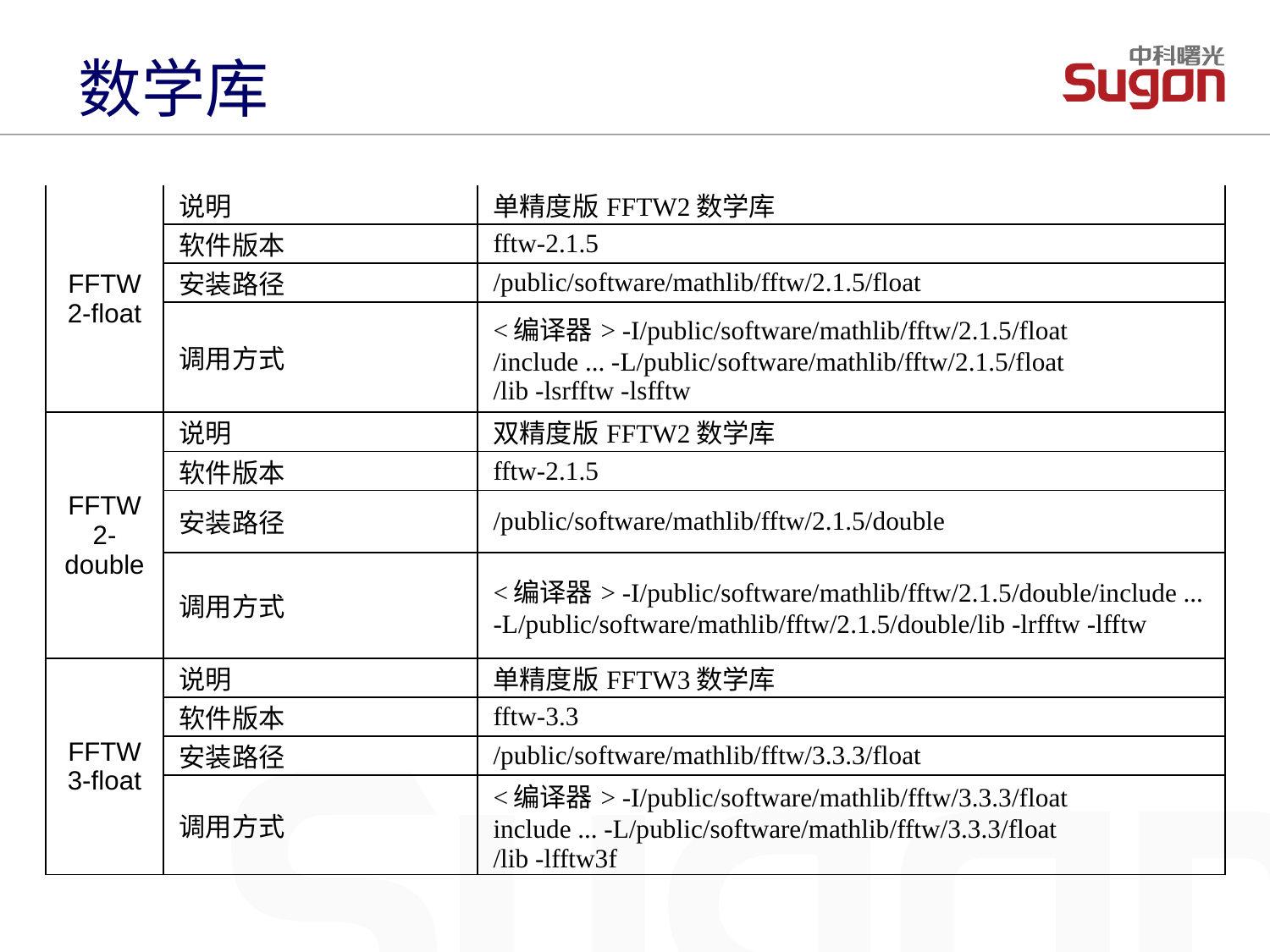

数学库
| FFTW2-float | 说明 | 单精度版FFTW2数学库 |
| --- | --- | --- |
|  | 软件版本 | fftw-2.1.5 |
|  | 安装路径 | /public/software/mathlib/fftw/2.1.5/float |
|  | 调用方式 | <编译器> -I/public/software/mathlib/fftw/2.1.5/float /include ... -L/public/software/mathlib/fftw/2.1.5/float /lib -lsrfftw -lsfftw |
| FFTW2-double | 说明 | 双精度版FFTW2数学库 |
|  | 软件版本 | fftw-2.1.5 |
|  | 安装路径 | /public/software/mathlib/fftw/2.1.5/double |
|  | 调用方式 | <编译器> -I/public/software/mathlib/fftw/2.1.5/double/include ... -L/public/software/mathlib/fftw/2.1.5/double/lib -lrfftw -lfftw |
| FFTW3-float | 说明 | 单精度版FFTW3数学库 |
|  | 软件版本 | fftw-3.3 |
|  | 安装路径 | /public/software/mathlib/fftw/3.3.3/float |
|  | 调用方式 | <编译器> -I/public/software/mathlib/fftw/3.3.3/float include ... -L/public/software/mathlib/fftw/3.3.3/float /lib -lfftw3f |